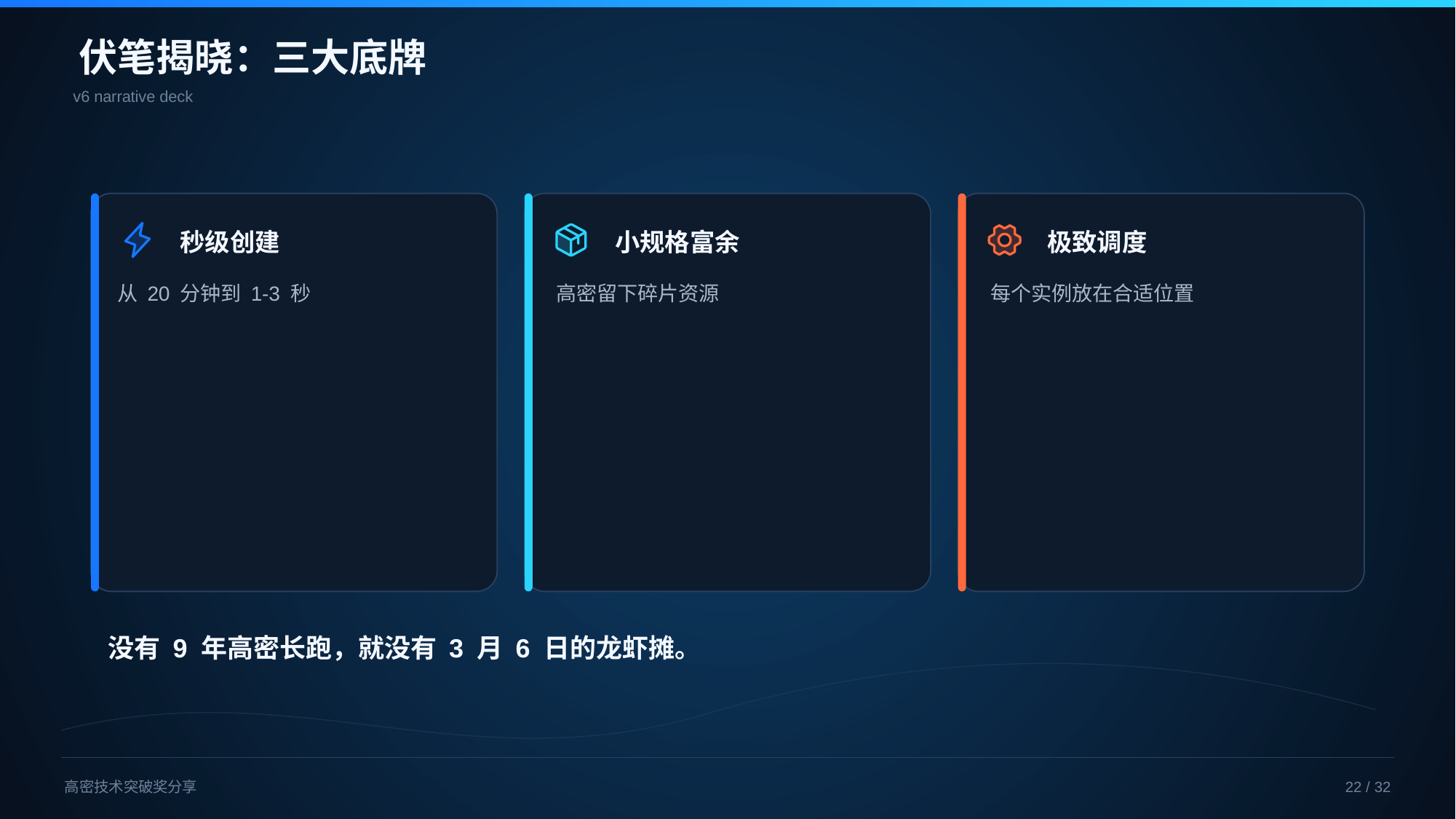

伏笔揭晓：三大底牌
v6 narrative deck

秒级创建
从 20 分钟到 1-3 秒

小规格富余
高密留下碎片资源

极致调度
每个实例放在合适位置
没有 9 年高密长跑，就没有 3 月 6 日的龙虾摊。

高密技术突破奖分享
22 / 32